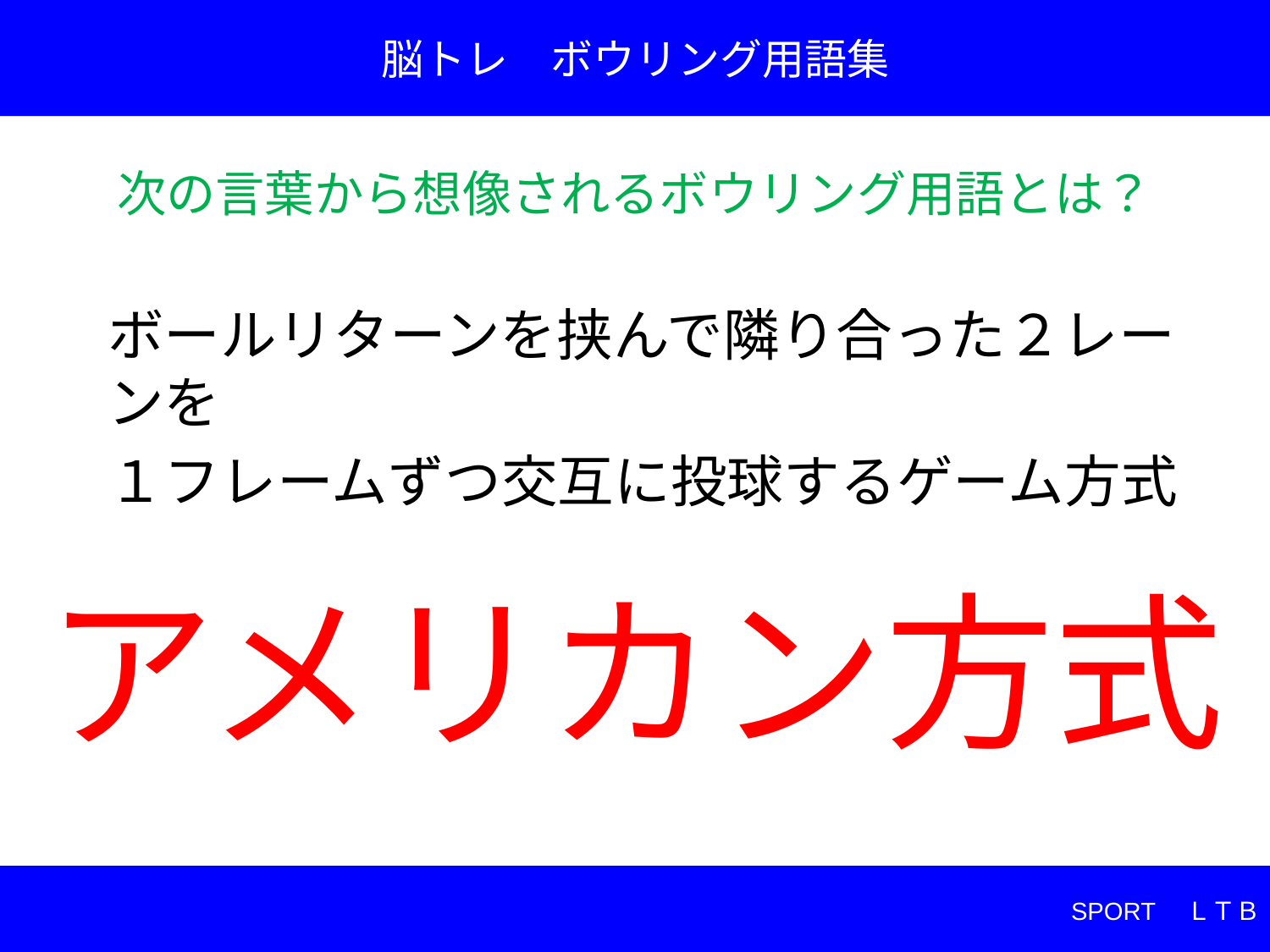

脳トレ　ボウリング用語集
次の言葉から想像されるボウリング用語とは？
ボールリターンを挟んで隣り合った２レーンを
１フレームずつ交互に投球するゲーム方式
# アメリカン方式
SPORT　ＬＴＢ